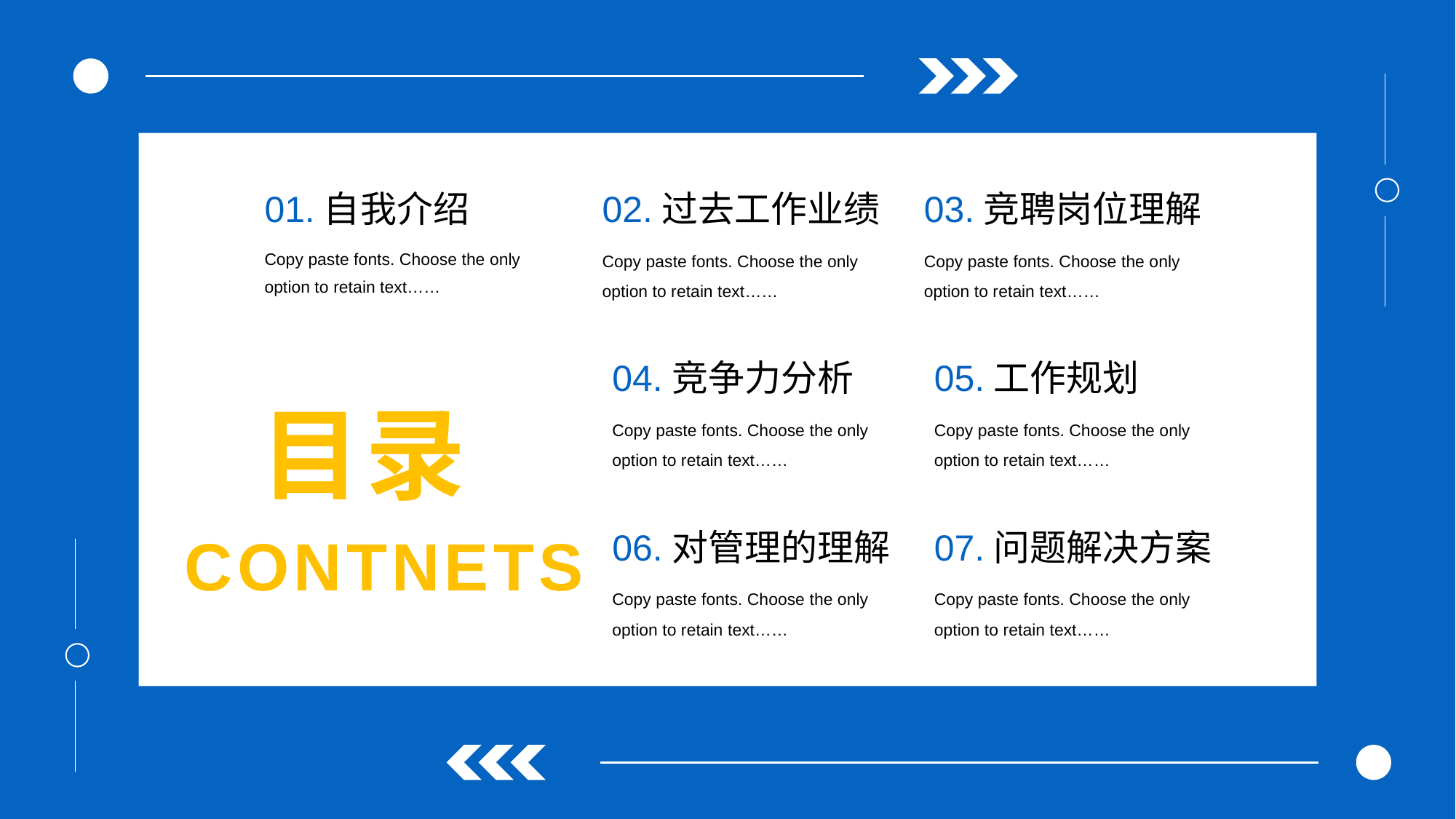

01.自我介绍
Copy paste fonts. Choose the only option to retain text……
02.过去工作业绩
Copy paste fonts. Choose the only option to retain text……
03.竞聘岗位理解
Copy paste fonts. Choose the only option to retain text……

04.竞争力分析
Copy paste fonts. Choose the only option to retain text……
05.工作规划
Copy paste fonts. Choose the only option to retain text……
目录
CONTNETS
06.对管理的理解
Copy paste fonts. Choose the only option to retain text……
07.问题解决方案
Copy paste fonts. Choose the only option to retain text……